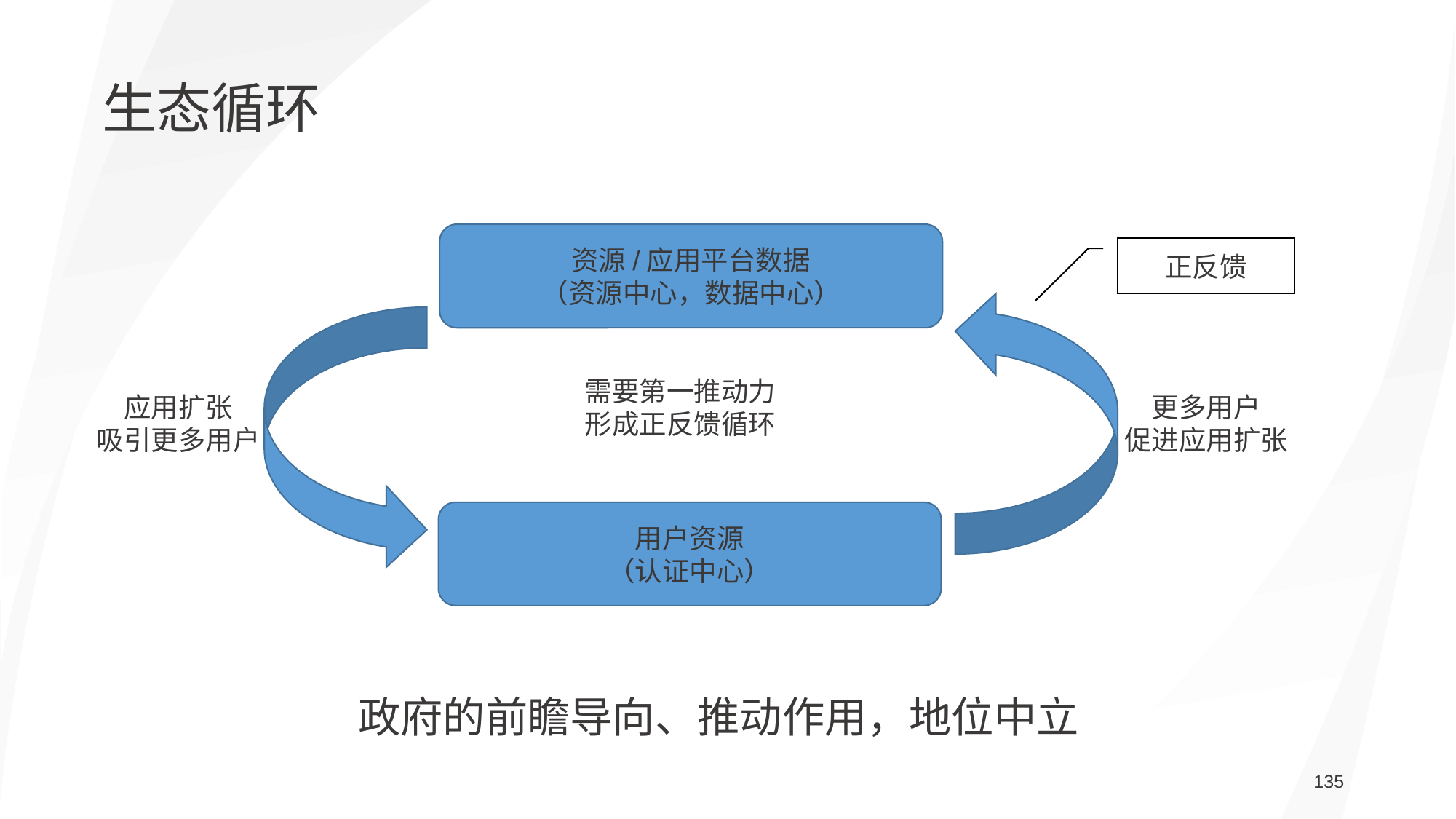

生态循环

资源/应用平台数据
（资源中心，数据中心）

正反馈

需要第一推动力
形成正反馈循环
应用扩张
吸引更多用户
更多用户
促进应用扩张
用户资源
（认证中心）
政府的前瞻导向、推动作用，地位中立
135